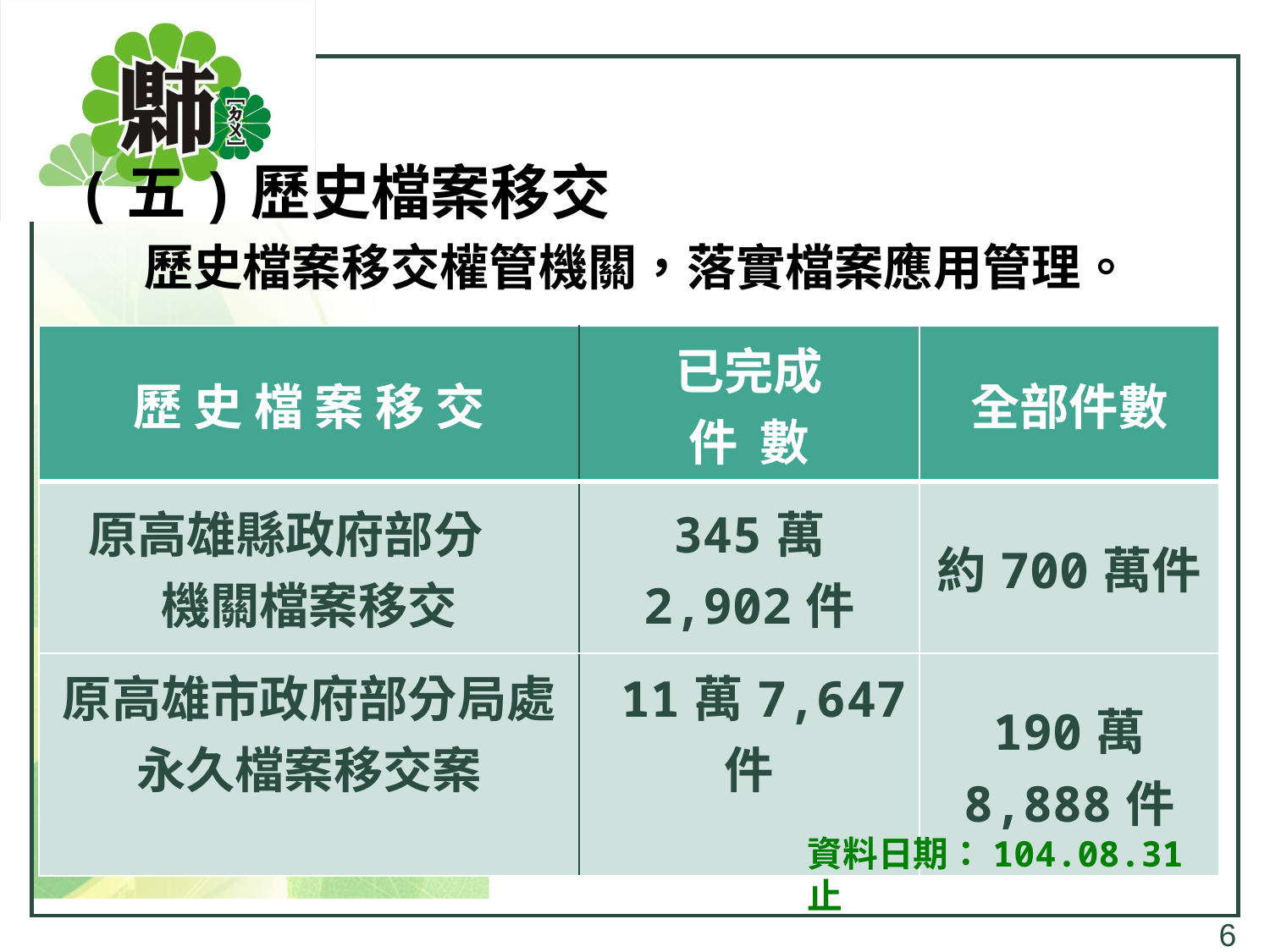

(五)歷史檔案移交
     歷史檔案移交權管機關，落實檔案應用管理。

| 歷 史 檔 案 移 交 | 已完成 件 數 | 全部件數 |
| --- | --- | --- |
| 原高雄縣政府部分 機關檔案移交 | 345萬 2,902件 | 約700萬件 |
| 原高雄市政府部分局處永久檔案移交案 | 11萬7,647件 | 190萬 8,888件 |
資料日期：104.08.31止